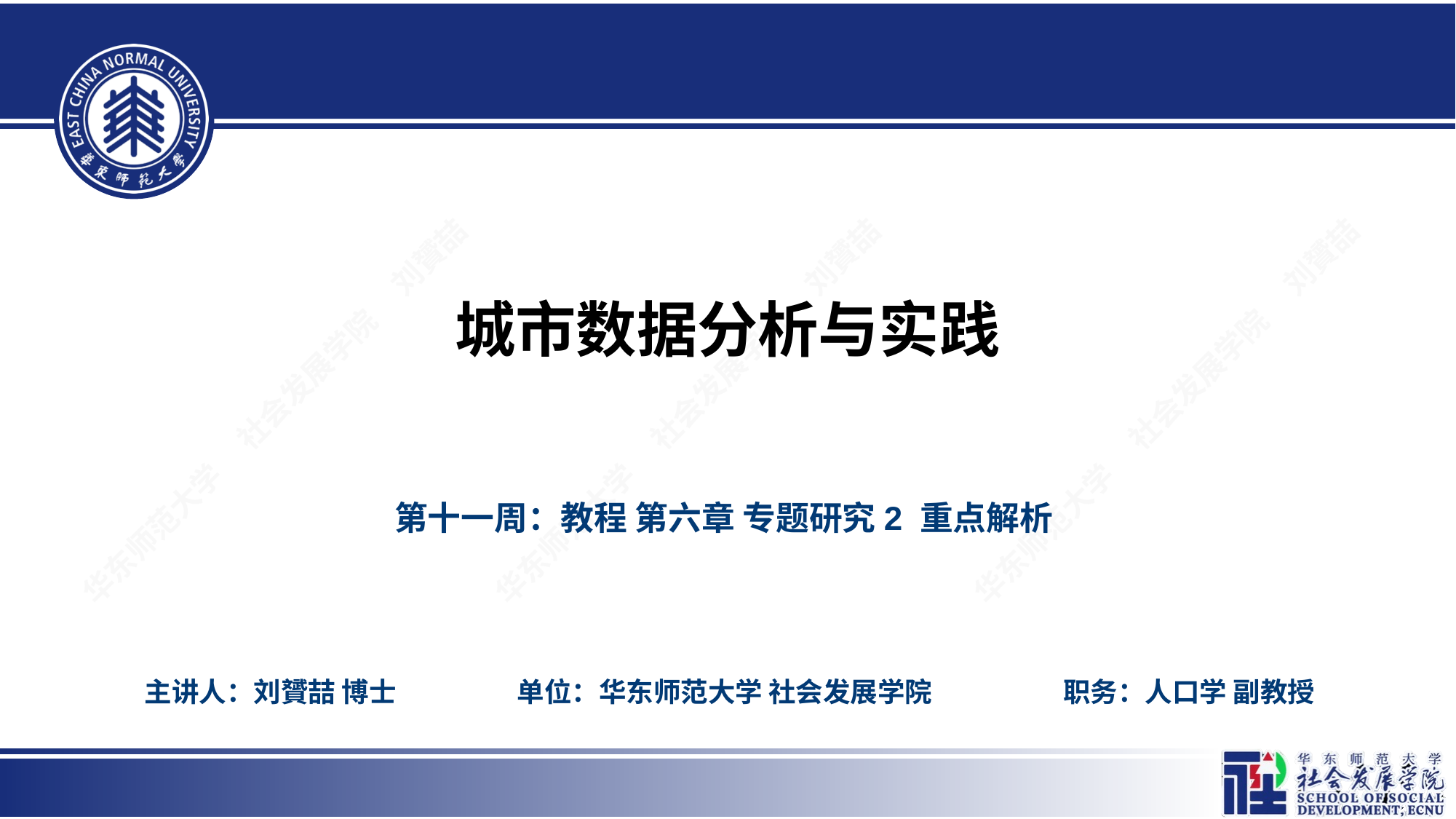

# 城市数据分析与实践
第十一周：教程 第六章 专题研究2 重点解析
主讲人：刘贇喆 博士
单位：华东师范大学 社会发展学院
职务：人口学 副教授